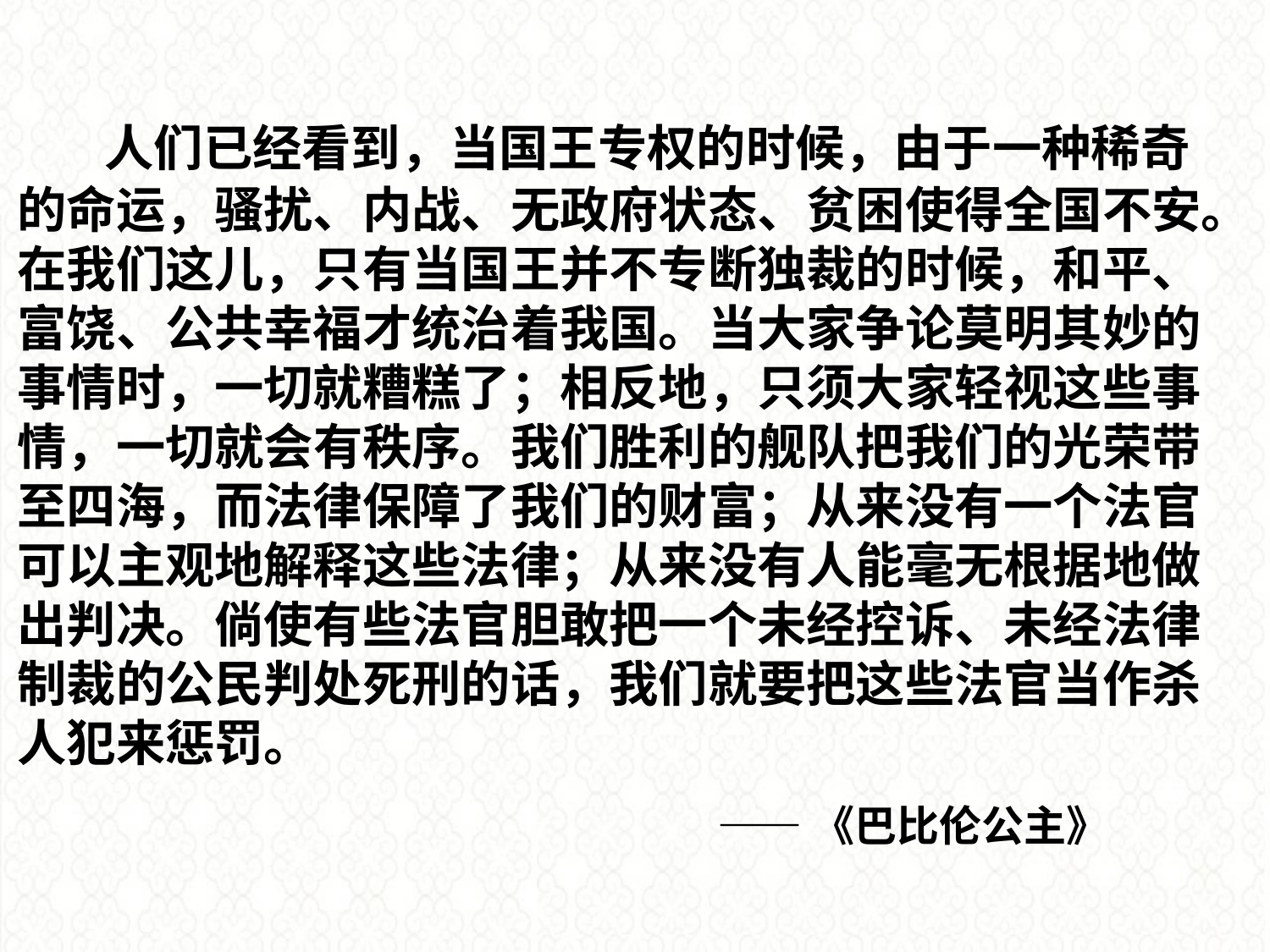

人们已经看到，当国王专权的时候，由于一种稀奇的命运，骚扰、内战、无政府状态、贫困使得全国不安。在我们这儿，只有当国王并不专断独裁的时候，和平、富饶、公共幸福才统治着我国。当大家争论莫明其妙的事情时，一切就糟糕了；相反地，只须大家轻视这些事情，一切就会有秩序。我们胜利的舰队把我们的光荣带至四海，而法律保障了我们的财富；从来没有一个法官可以主观地解释这些法律；从来没有人能毫无根据地做出判决。倘使有些法官胆敢把一个未经控诉、未经法律制裁的公民判处死刑的话，我们就要把这些法官当作杀人犯来惩罚。
——《巴比伦公主》